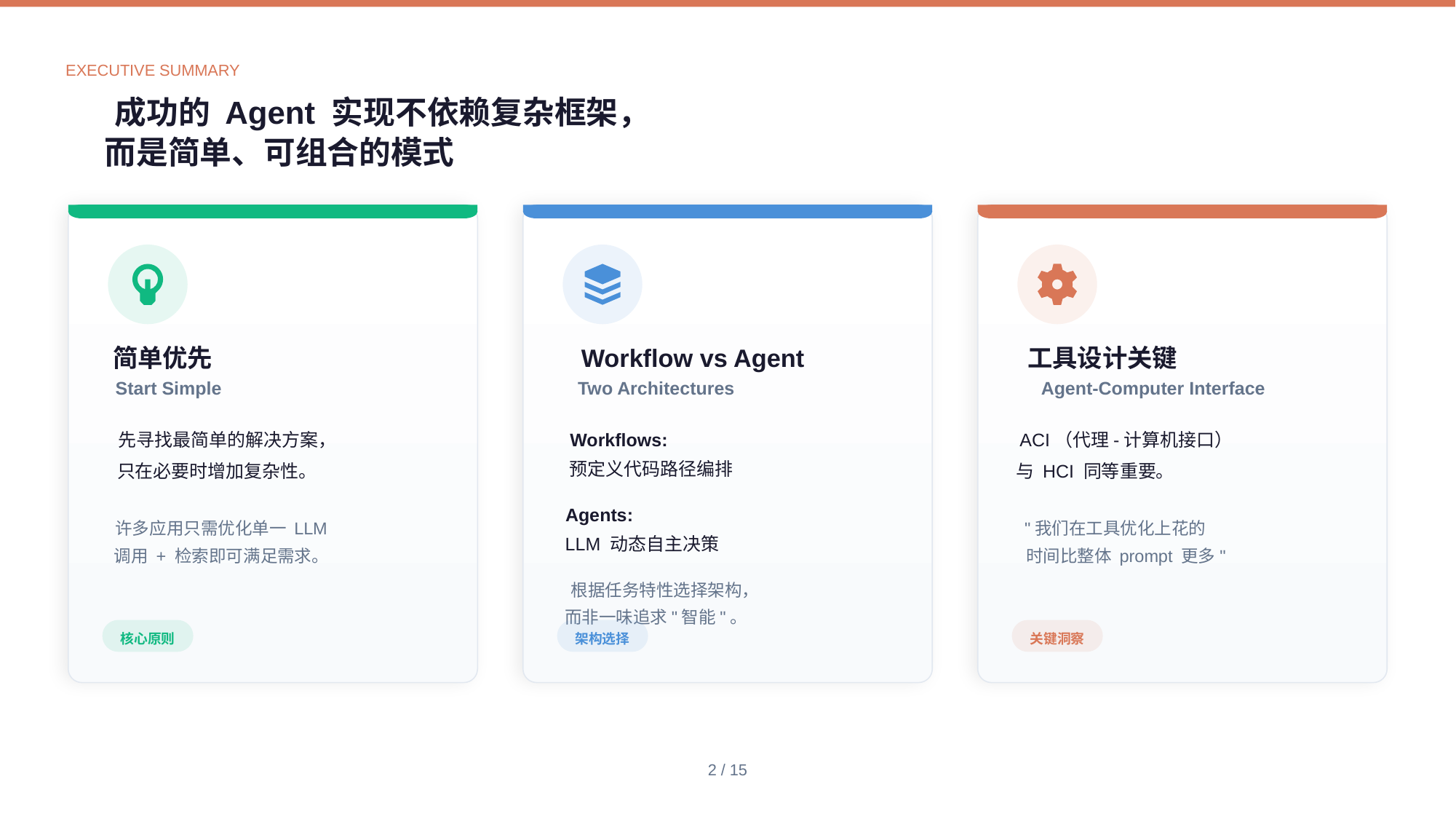

EXECUTIVE SUMMARY
成功的 Agent 实现不依赖复杂框架，
而是简单、可组合的模式

简单优先
Workflow vs Agent
工具设计关键
Start Simple
Two Architectures
Agent-Computer Interface
先寻找最简单的解决方案，
Workflows:
ACI（代理-计算机接口）
预定义代码路径编排
只在必要时增加复杂性。
与 HCI 同等重要。
Agents:
许多应用只需优化单一 LLM
"我们在工具优化上花的
LLM 动态自主决策
调用 + 检索即可满足需求。
时间比整体 prompt 更多"
根据任务特性选择架构，
而非一味追求"智能"。

核心原则
架构选择
关键洞察
2 / 15